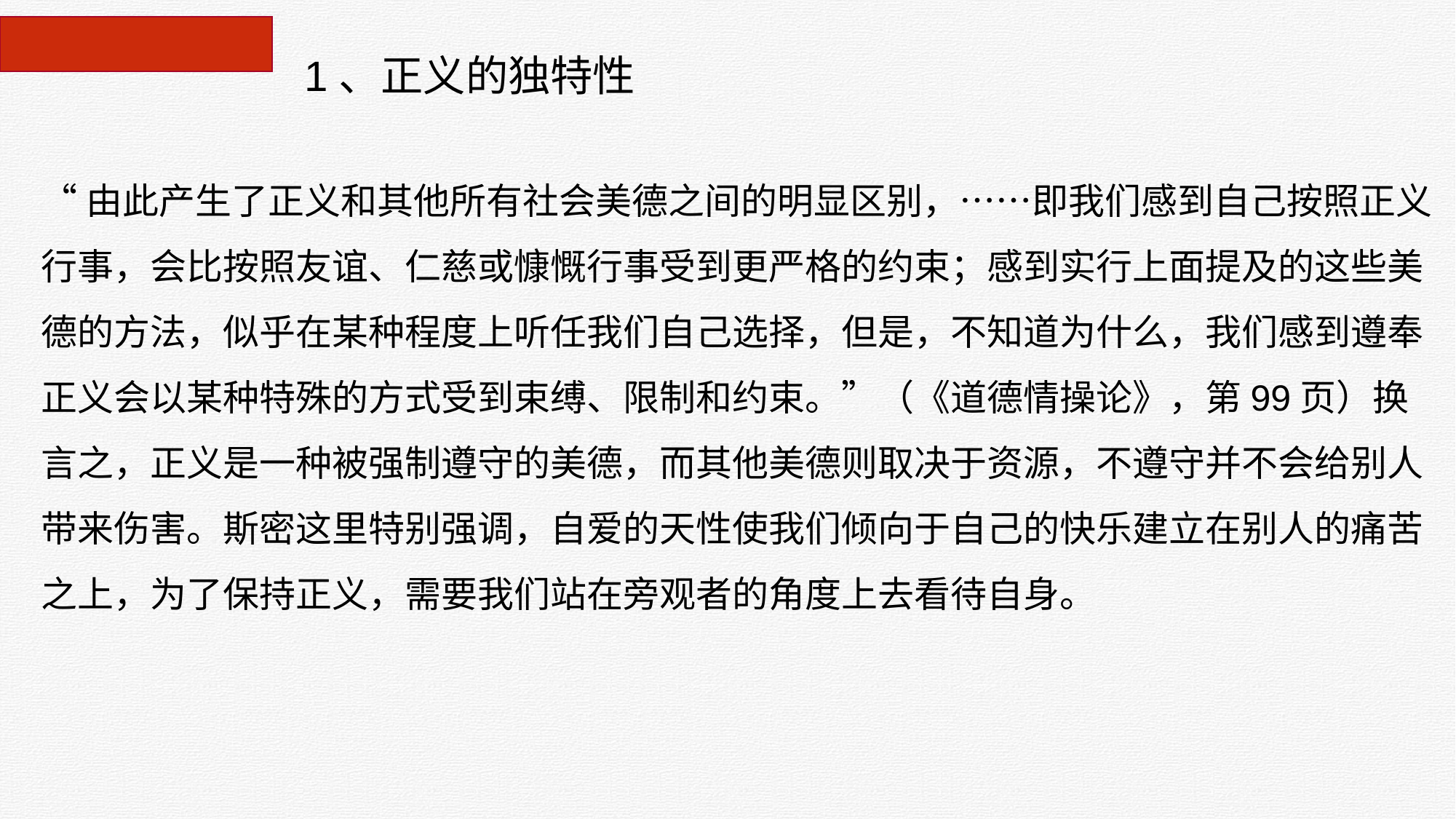

1、正义的独特性

“由此产生了正义和其他所有社会美德之间的明显区别，……即我们感到自己按照正义行事，会比按照友谊、仁慈或慷慨行事受到更严格的约束；感到实行上面提及的这些美德的方法，似乎在某种程度上听任我们自己选择，但是，不知道为什么，我们感到遵奉正义会以某种特殊的方式受到束缚、限制和约束。”（《道德情操论》，第99页）换言之，正义是一种被强制遵守的美德，而其他美德则取决于资源，不遵守并不会给别人带来伤害。斯密这里特别强调，自爱的天性使我们倾向于自己的快乐建立在别人的痛苦之上，为了保持正义，需要我们站在旁观者的角度上去看待自身。